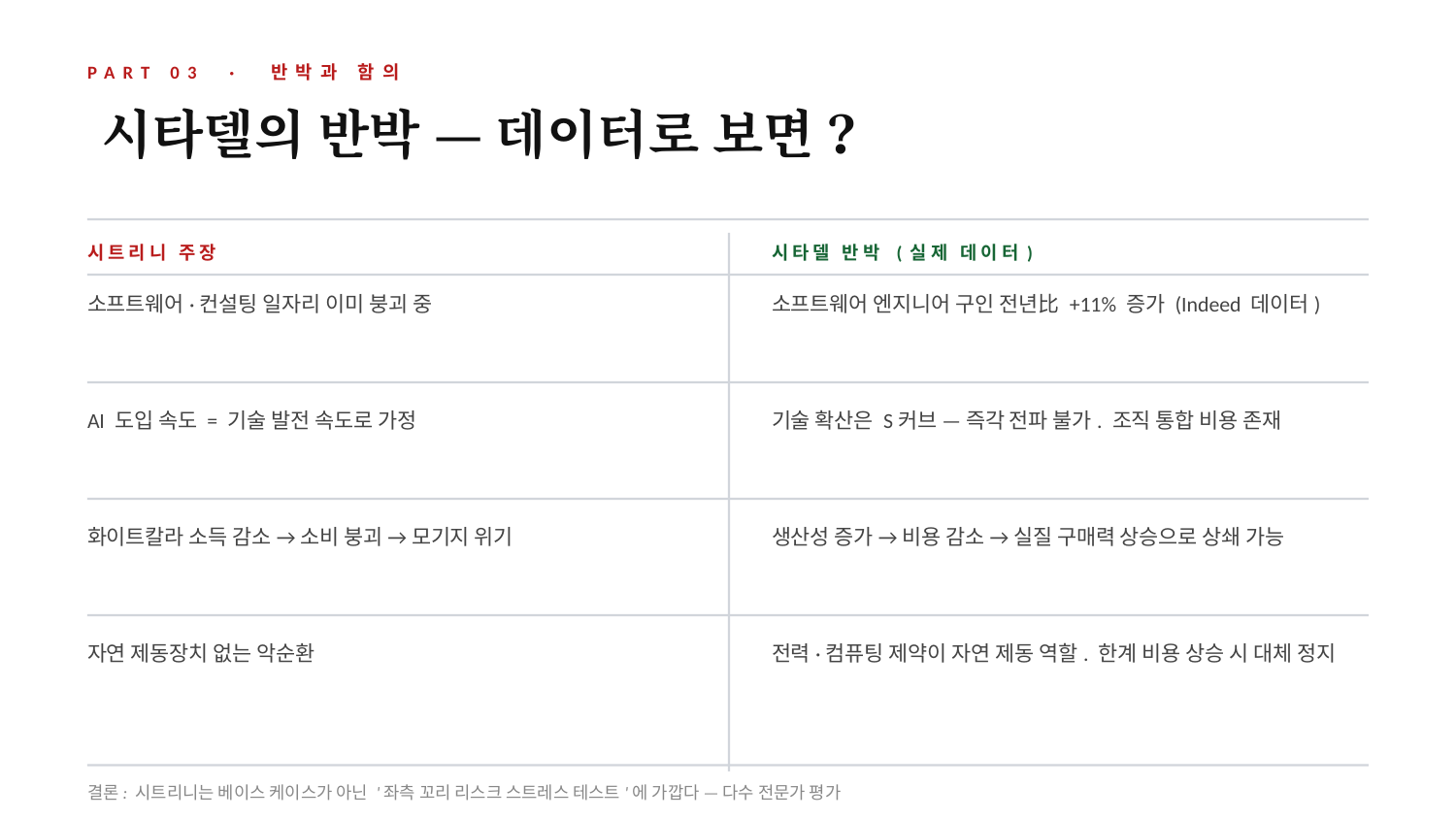

PART 03  ·  반박과 함의
시타델의 반박 — 데이터로 보면?

시트리니 주장
시타델 반박 (실제 데이터)

소프트웨어·컨설팅 일자리 이미 붕괴 중
소프트웨어 엔지니어 구인 전년比 +11% 증가 (Indeed 데이터)

AI 도입 속도 = 기술 발전 속도로 가정
기술 확산은 S커브 — 즉각 전파 불가. 조직 통합 비용 존재

화이트칼라 소득 감소 → 소비 붕괴 → 모기지 위기
생산성 증가 → 비용 감소 → 실질 구매력 상승으로 상쇄 가능

자연 제동장치 없는 악순환
전력·컴퓨팅 제약이 자연 제동 역할. 한계 비용 상승 시 대체 정지

결론: 시트리니는 베이스 케이스가 아닌 '좌측 꼬리 리스크 스트레스 테스트'에 가깝다 — 다수 전문가 평가